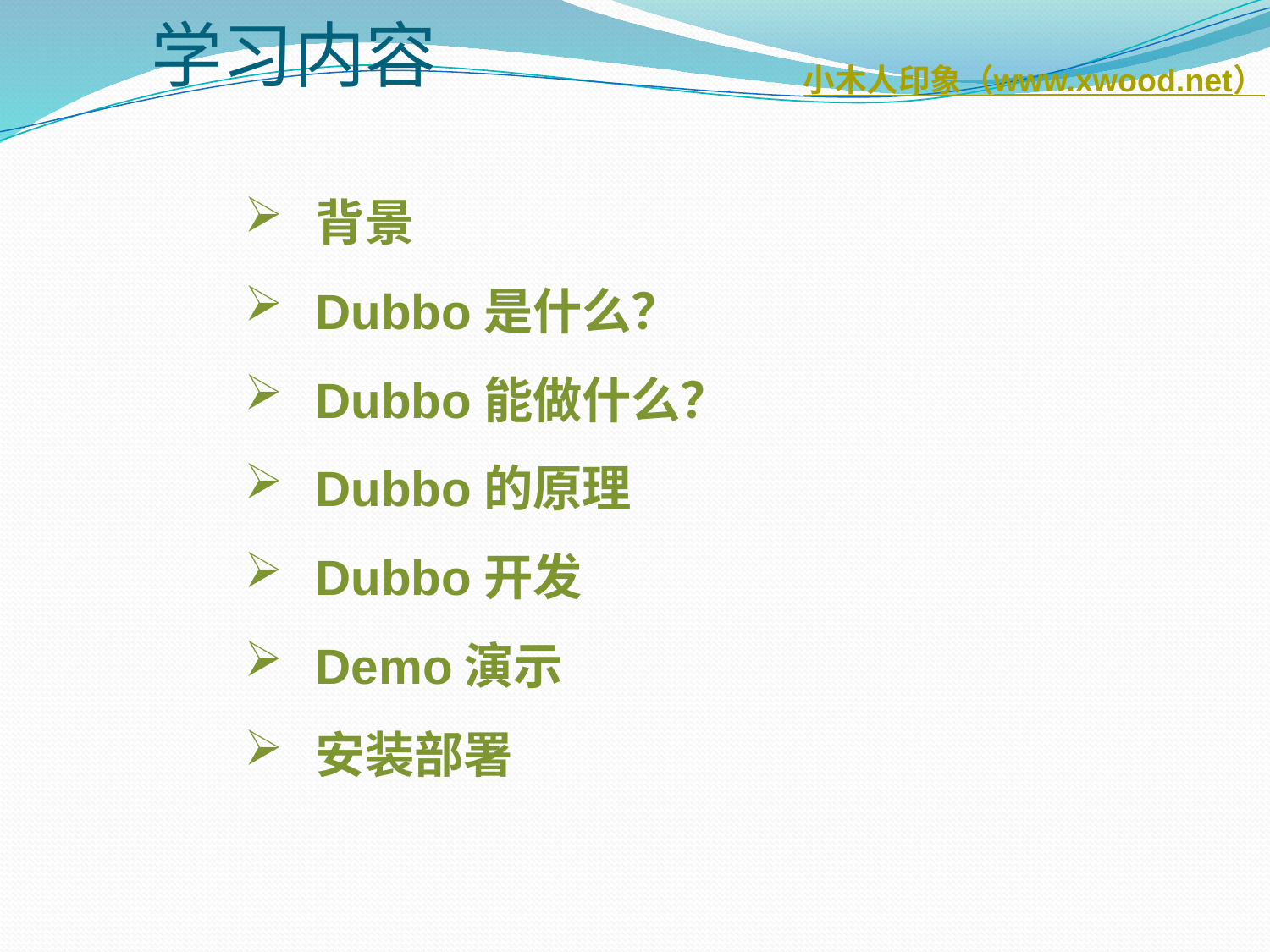

# 学习内容

背景
Dubbo是什么？
Dubbo能做什么？
Dubbo的原理
Dubbo开发
Demo演示
安装部署